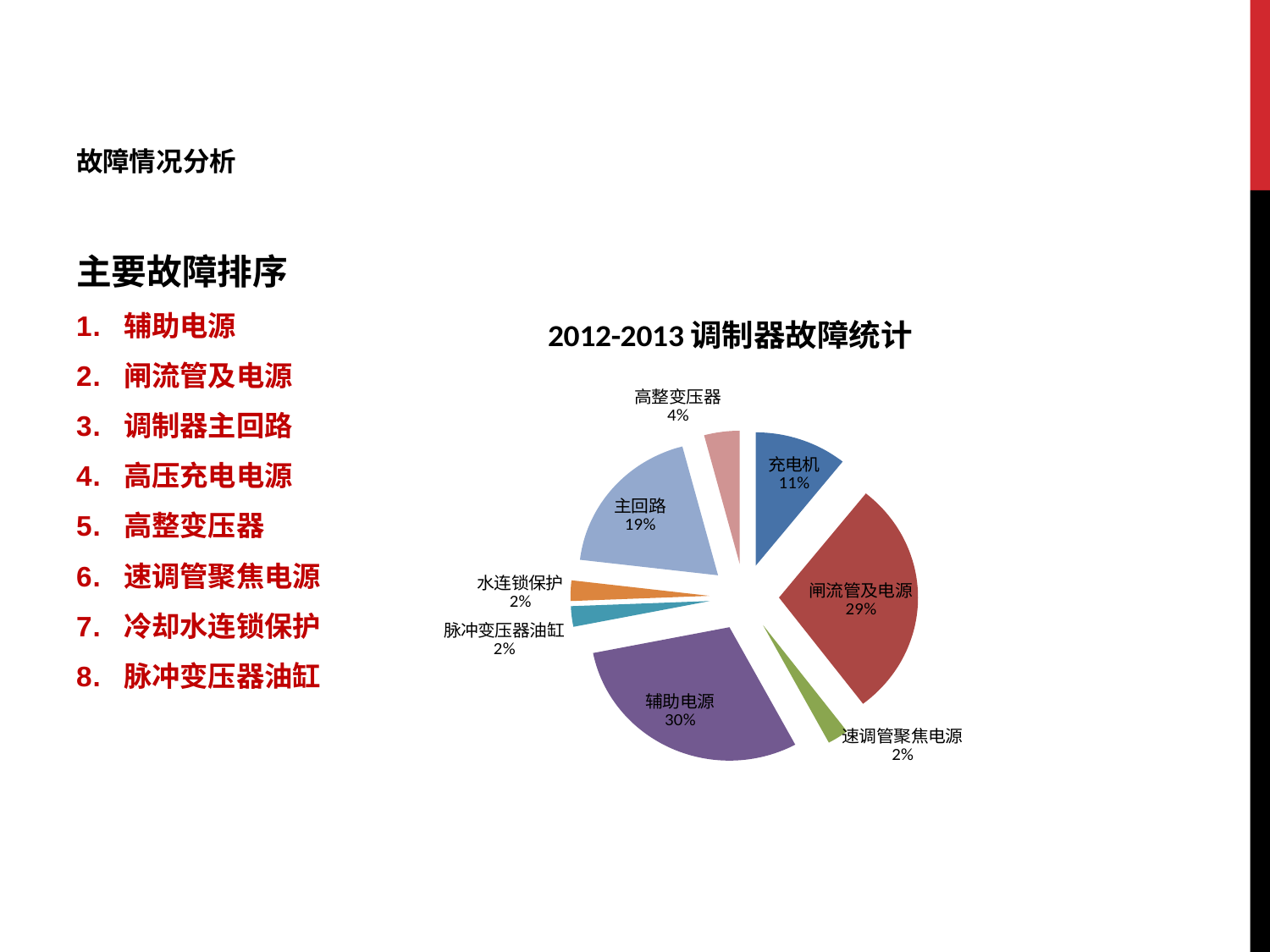

# 故障情况分析
主要故障排序
辅助电源
闸流管及电源
调制器主回路
高压充电电源
高整变压器
速调管聚焦电源
冷却水连锁保护
脉冲变压器油缸

### Chart: 2012-2013调制器故障统计

| Category |  |
|---|---|
| 充电机 | 13.0 |
| 闸流管及电源 | 35.0 |
| 速调管聚焦电源 | 3.0 |
| 辅助电源 | 36.0 |
| 脉冲变压器油缸 | 3.0 |
| 水连锁保护 | 3.0 |
| 主回路 | 23.0 |
| 高整变压器 | 5.0 |